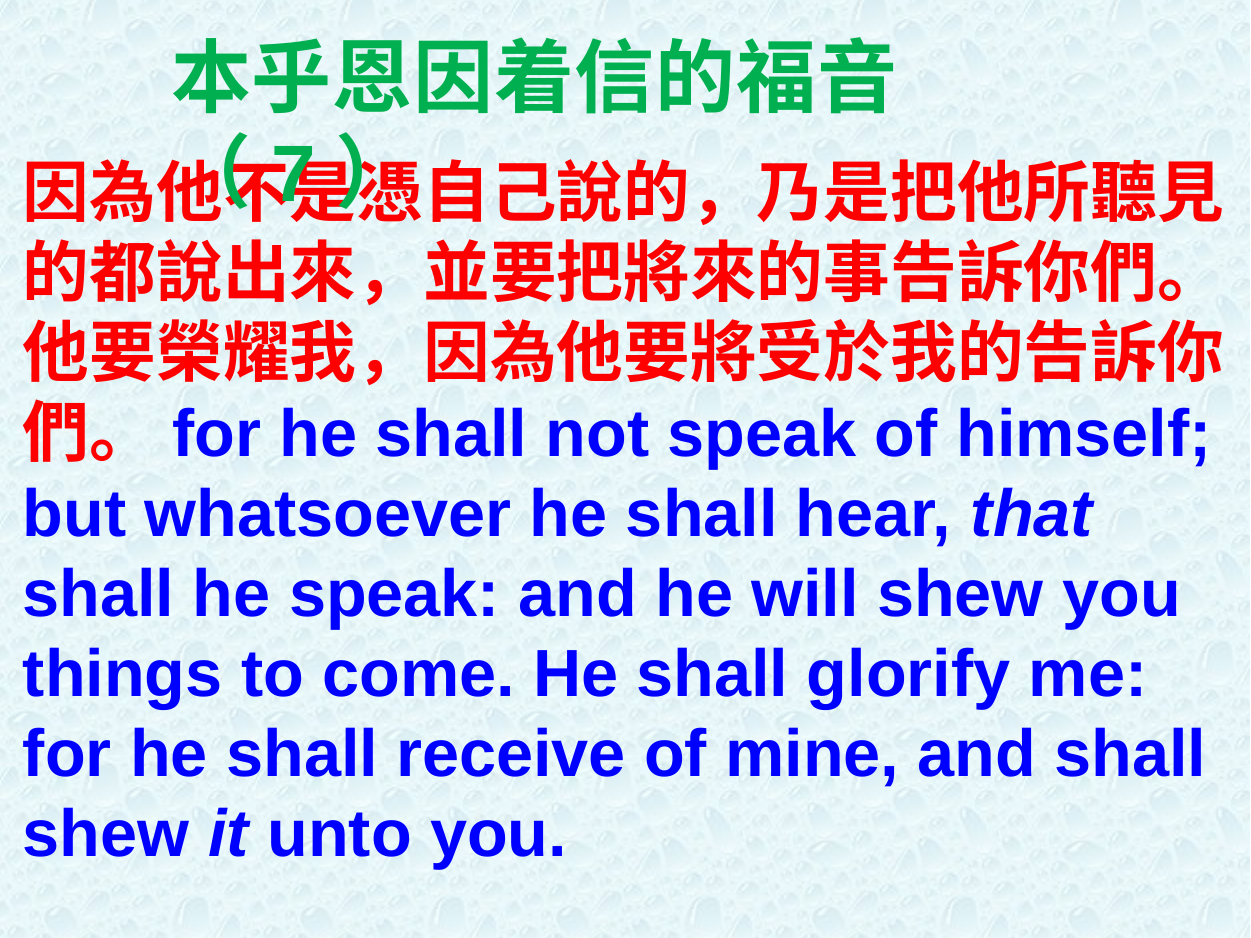

本乎恩因着信的福音（7）
因為他不是憑自己說的，乃是把他所聽見的都說出來，並要把將來的事告訴你們。 他要榮耀我，因為他要將受於我的告訴你們。for he shall not speak of himself; but whatsoever he shall hear, that shall he speak: and he will shew you things to come. He shall glorify me: for he shall receive of mine, and shall shew it unto you.